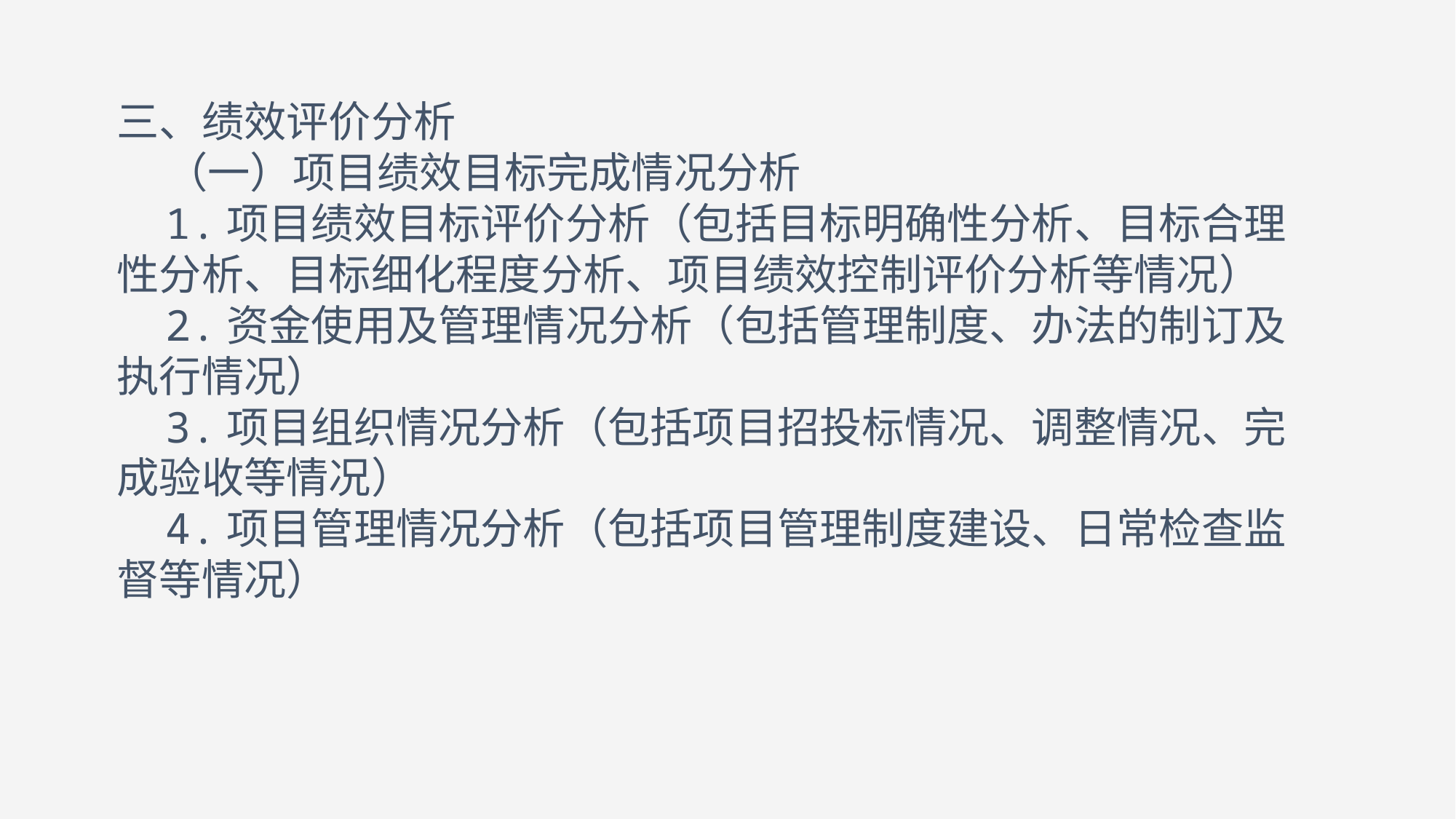

三、绩效评价分析（一）项目绩效目标完成情况分析
1.项目绩效目标评价分析（包括目标明确性分析、目标合理性分析、目标细化程度分析、项目绩效控制评价分析等情况）
2.资金使用及管理情况分析（包括管理制度、办法的制订及执行情况）
3.项目组织情况分析（包括项目招投标情况、调整情况、完成验收等情况）
4.项目管理情况分析（包括项目管理制度建设、日常检查监督等情况）